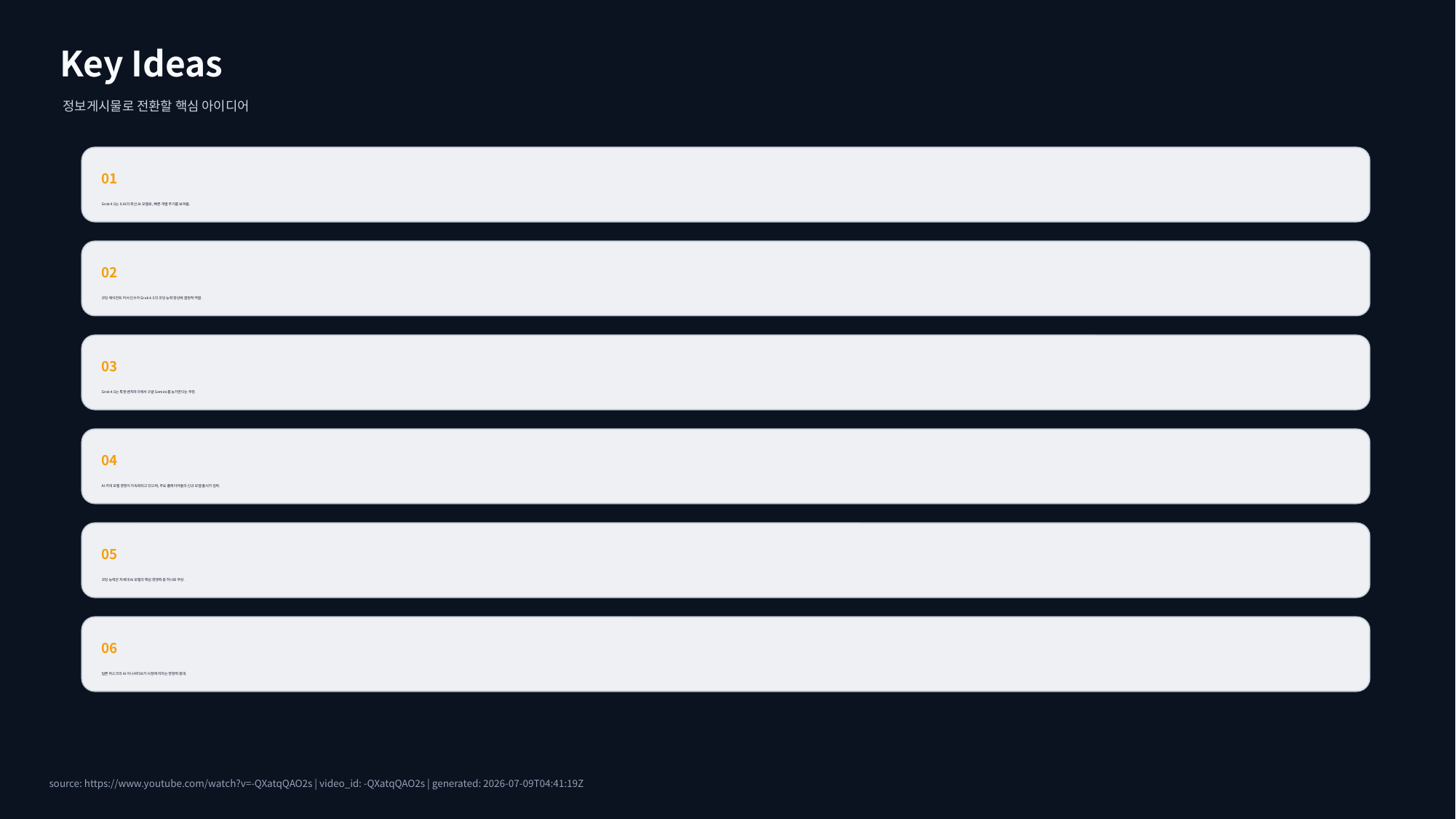

Key Ideas
정보게시물로 전환할 핵심 아이디어

01
Grok 4.5는 X.AI의 최신 AI 모델로, 빠른 개발 주기를 보여줌.

02
코딩 에이전트 커서 인수가 Grok 4.5의 코딩 능력 향상에 결정적 역할.

03
Grok 4.5는 특정 벤치마크에서 구글 Gemini를 능가한다는 주장.

04
AI 거대 모델 경쟁이 가속화되고 있으며, 주요 플레이어들의 신규 모델 출시가 임박.

05
코딩 능력은 차세대 AI 모델의 핵심 경쟁력 중 하나로 부상.

06
일론 머스크의 AI 이니셔티브가 시장에 미치는 영향력 증대.
source: https://www.youtube.com/watch?v=-QXatqQAO2s | video_id: -QXatqQAO2s | generated: 2026-07-09T04:41:19Z